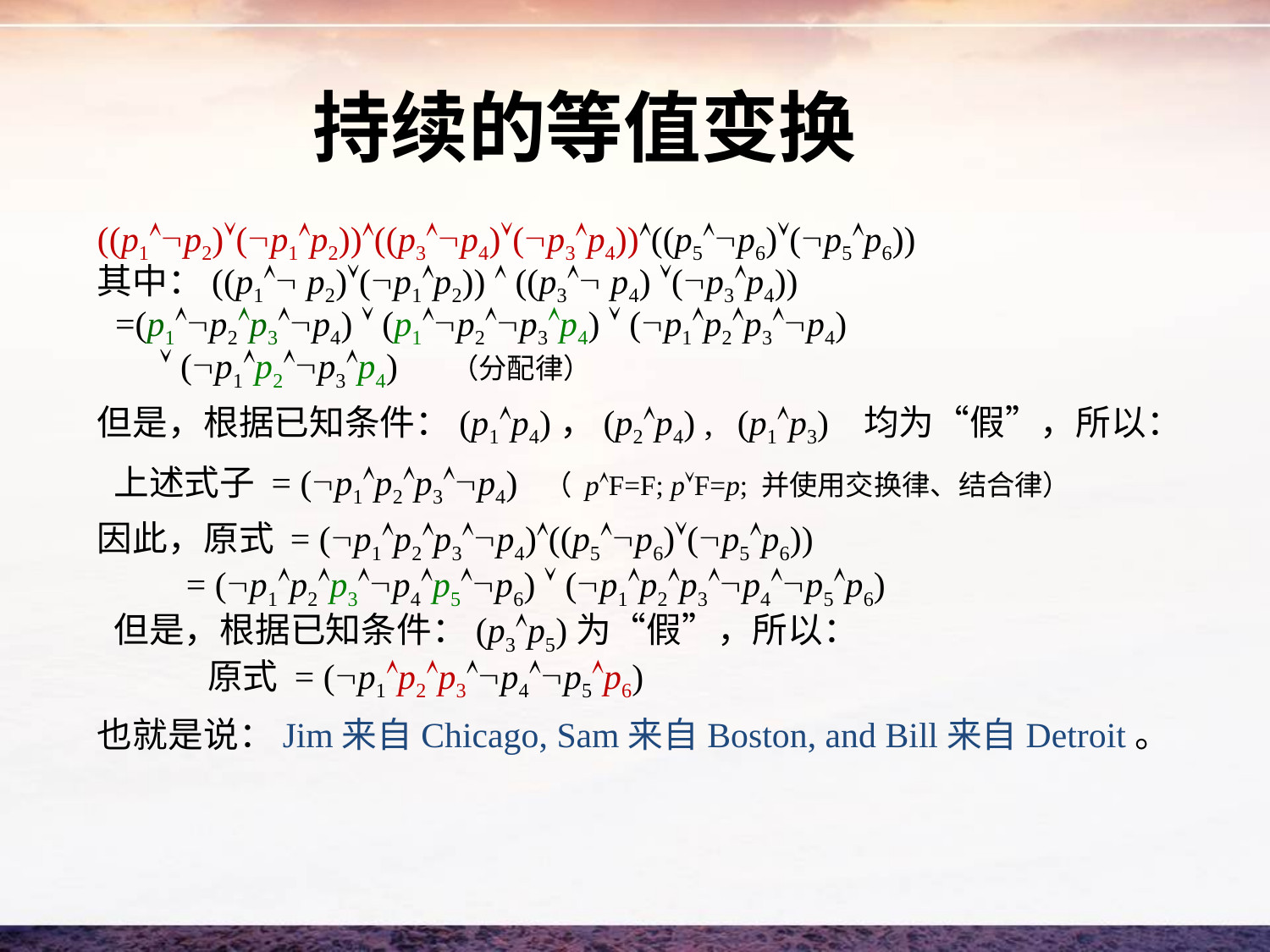

持续的等值变换
((p1∧¬p2)∨(¬p1∧p2))∧((p3∧¬p4)∨(¬p3∧p4))∧((p5∧¬p6)∨(¬p5∧p6))
其中：((p1∧¬ p2)∨(¬p1∧p2)) ∧ ((p3∧¬ p4) ∨(¬p3∧p4))
  =(p1∧¬p2∧p3∧¬p4) ∨ (p1∧¬p2∧¬p3∧p4) ∨ (¬p1∧p2∧p3∧¬p4)
       ∨ (¬p1∧p2∧¬p3∧p4)     （分配律）
但是，根据已知条件：(p1∧p4)，(p2∧p4) ,                均为“假”，所以：
 上述式子 = (¬p1∧p2∧p3∧¬p4)  （ p∧F=F; p∨F=p; 并使用交换律、结合律）
因此，原式 = (¬p1∧p2∧p3∧¬p4)∧((p5∧¬p6)∨(¬p5∧p6))
          = (¬p1∧p2∧p3∧¬p4∧p5∧¬p6) ∨ (¬p1∧p2∧p3∧¬p4∧¬p5∧p6)
 但是，根据已知条件：(p3∧p5)为“假”，所以：
             原式 = (¬p1∧p2∧p3∧¬p4∧¬p5∧p6)
也就是说：Jim来自Chicago, Sam来自Boston, and Bill来自Detroit。

(p1∧p3)